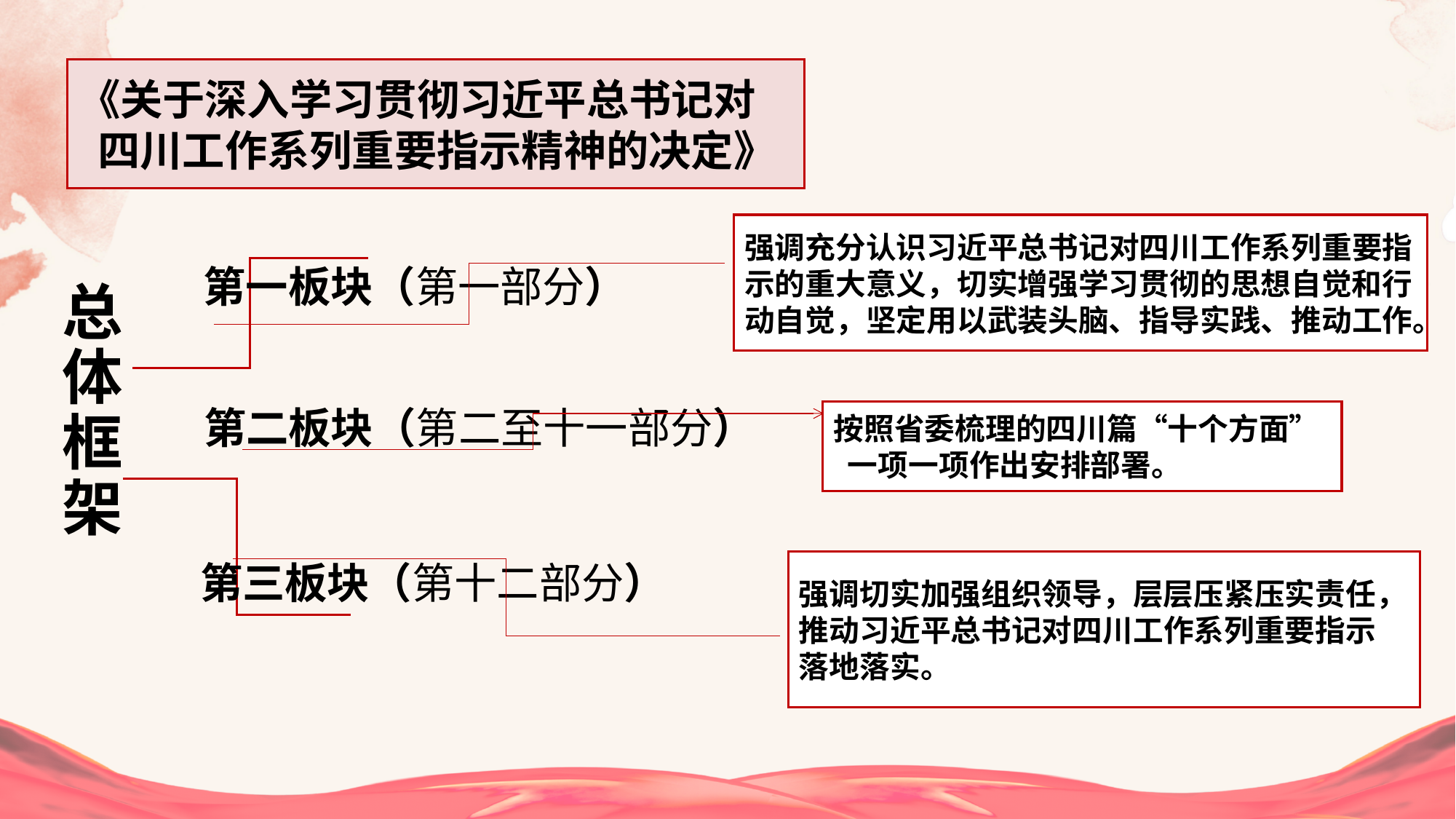

《关于深入学习贯彻习近平总书记对
 四川工作系列重要指示精神的决定》
强调充分认识习近平总书记对四川工作系列重要指
示的重大意义，切实增强学习贯彻的思想自觉和行
动自觉，坚定用以武装头脑、指导实践、推动工作。
第一板块（第一部分）
总
体
框
架
第二板块（第二至十一部分）
按照省委梳理的四川篇“十个方面”
 一项一项作出安排部署。
第三板块（第十二部分）
强调切实加强组织领导，层层压紧压实责任，
推动习近平总书记对四川工作系列重要指示
落地落实。